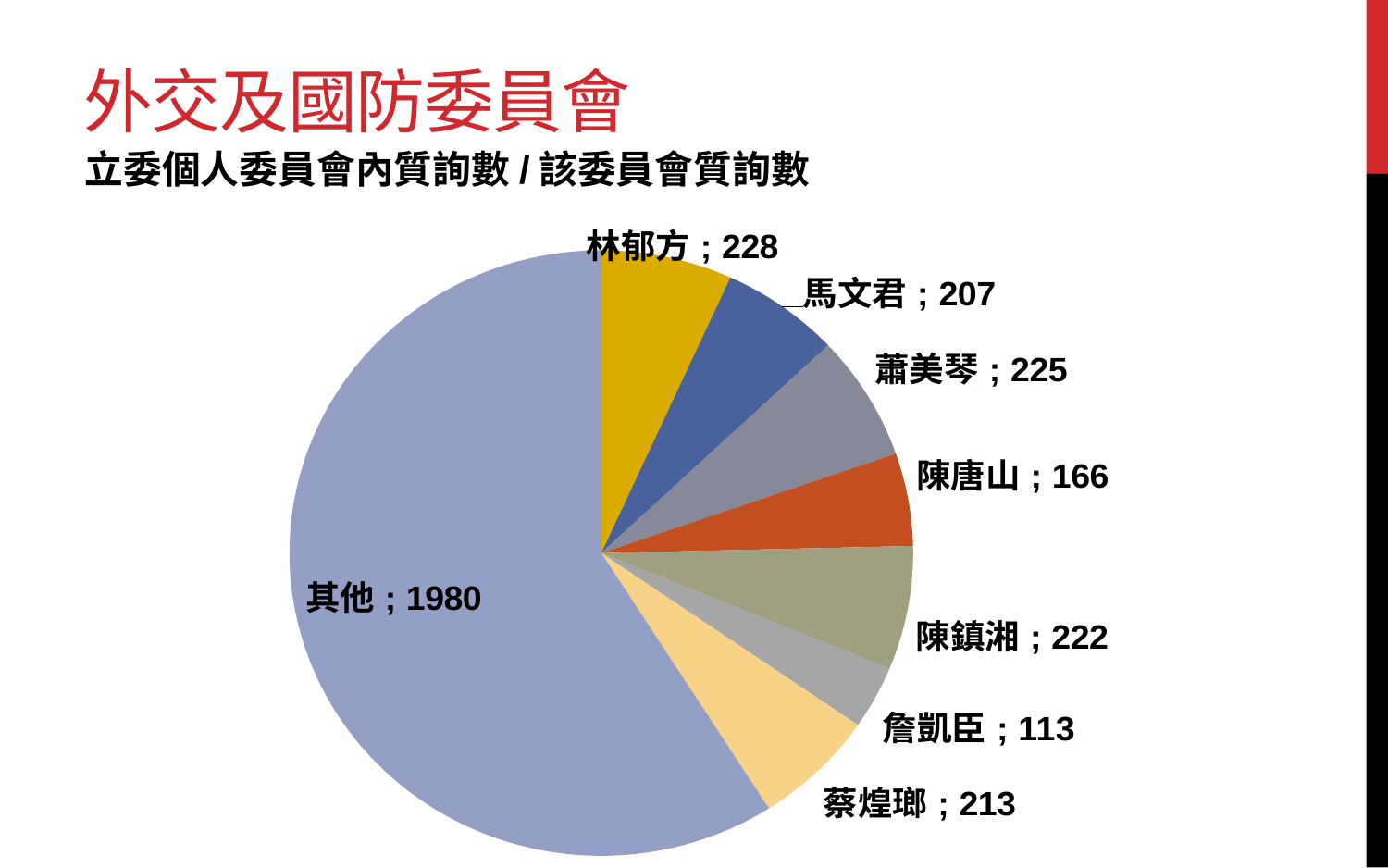

# 外交及國防委員會
立委個人委員會內質詢數/該委員會質詢數

### Chart

| Category |  |
|---|---|
| 王金平 | 0.0 |
| 林郁方 | 228.0 |
| 馬文君 | 207.0 |
| 蕭美琴 | 225.0 |
| 陳唐山 | 166.0 |
| 陳鎮湘 | 222.0 |
| 詹凱臣 | 113.0 |
| 蔡煌瑯 | 213.0 |
| 其他 | 1980.0 |